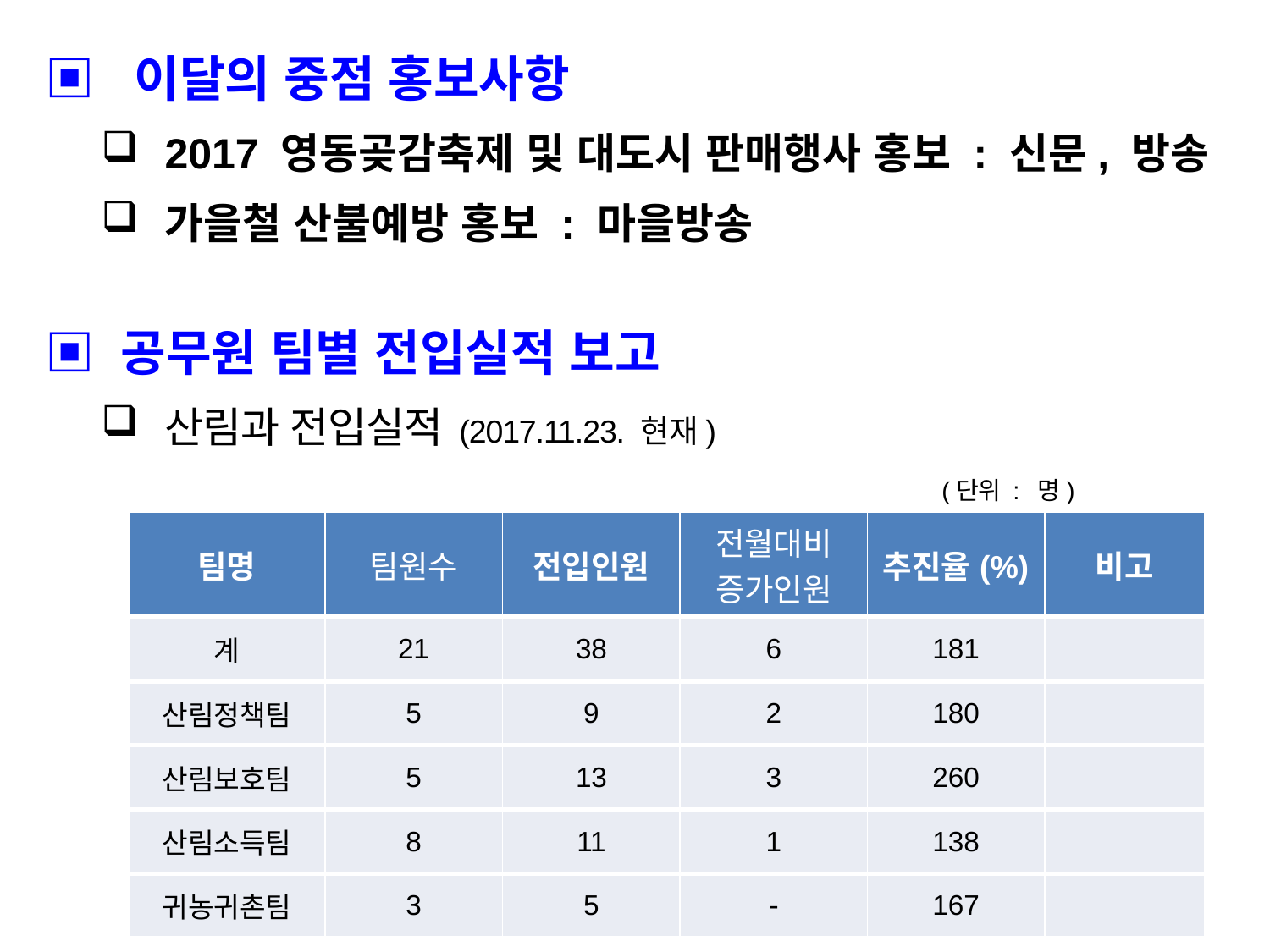

▣  이달의 중점 홍보사항
2017 영동곶감축제 및 대도시 판매행사 홍보 : 신문, 방송
가을철 산불예방 홍보 : 마을방송

▣ 공무원 팀별 전입실적 보고
산림과 전입실적 (2017.11.23. 현재)
                                                                                                                                          (단위 :  명)

| 팀명 | 팀원수 | 전입인원 | 전월대비 증가인원 | 추진율(%) | 비고 |
| --- | --- | --- | --- | --- | --- |
| 계 | 21 | 38 | 6 | 181 |  |
| 산림정책팀 | 5 | 9 | 2 | 180 |  |
| 산림보호팀 | 5 | 13 | 3 | 260 |  |
| 산림소득팀 | 8 | 11 | 1 | 138 |  |
| 귀농귀촌팀 | 3 | 5 | - | 167 |  |